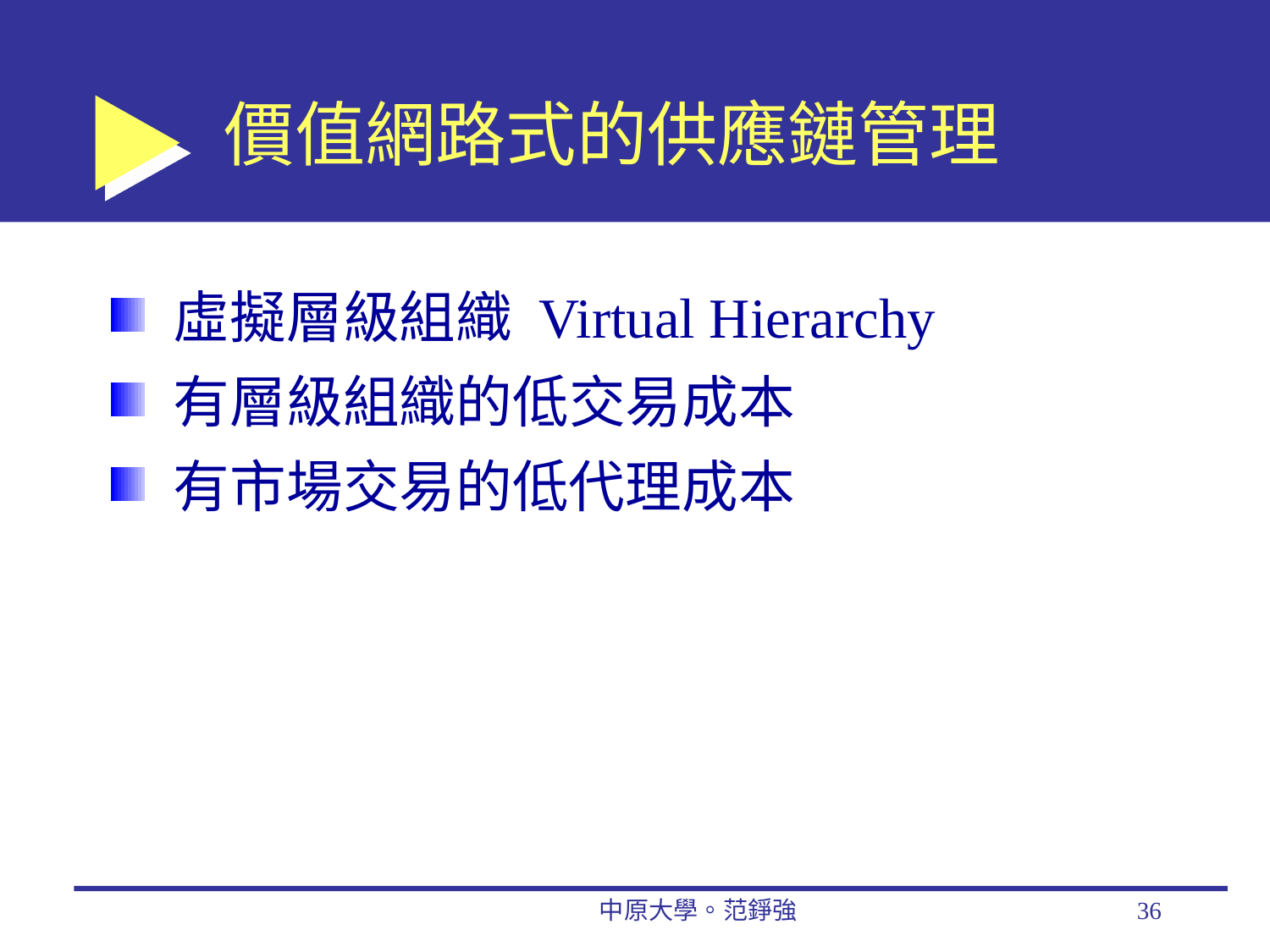

# 價值網路式的供應鏈管理
虛擬層級組織 Virtual Hierarchy
有層級組織的低交易成本
有市場交易的低代理成本
中原大學。范錚強
36